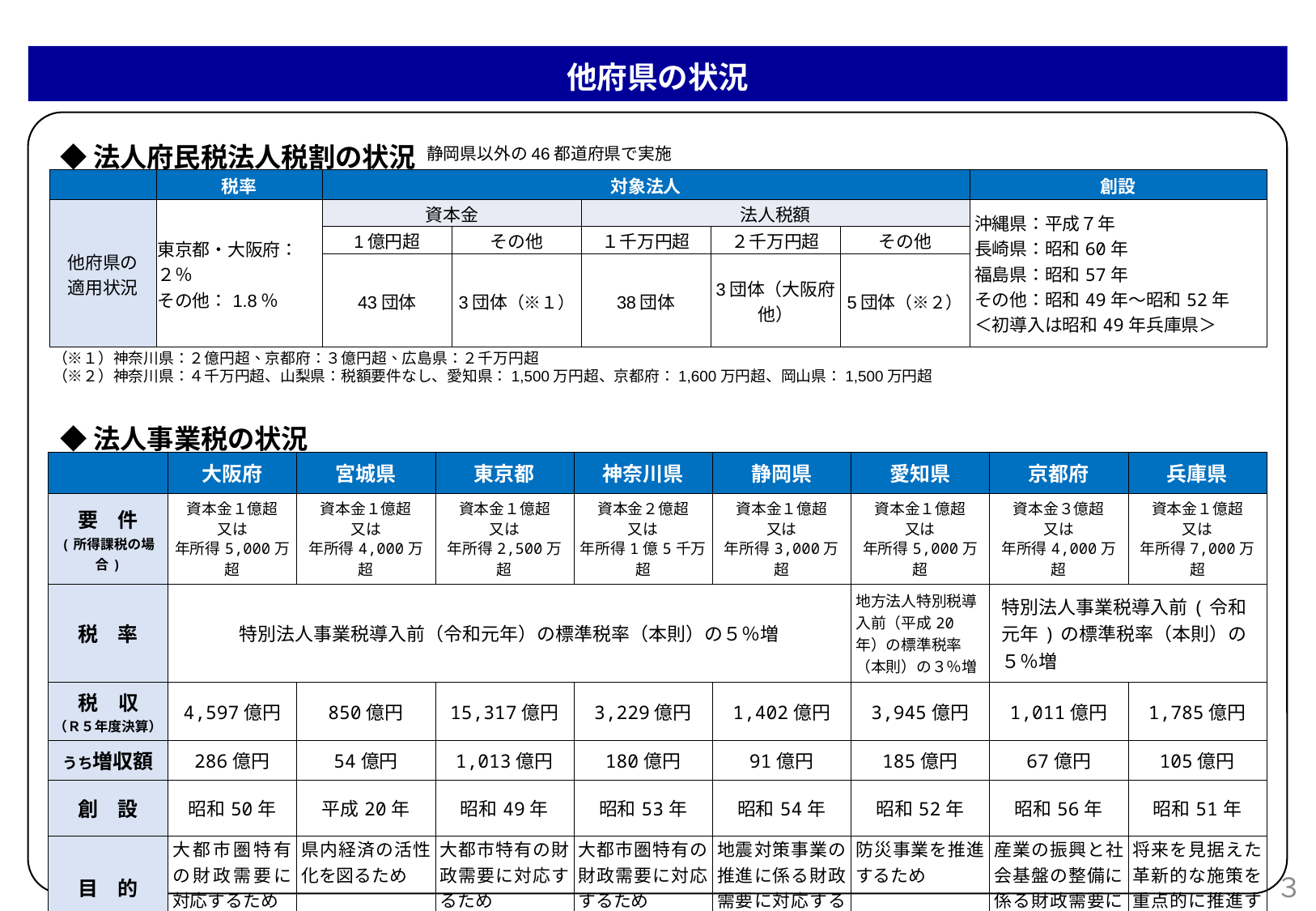

他府県の状況

◆法人府民税法人税割の状況
静岡県以外の46都道府県で実施
|  | 税率 | 対象法人 |  |  |  |  | 創設 |
| --- | --- | --- | --- | --- | --- | --- | --- |
| 他府県の 適用状況 | 東京都・大阪府：２％ その他：1.8％ | 資本金 |  | 法人税額 |  |  | 沖縄県：平成７年 長崎県：昭和60年 福島県：昭和57年 その他：昭和49年～昭和52年 ＜初導入は昭和49年兵庫県＞ |
|  |  | 1億円超 | その他 | １千万円超 | ２千万円超 | その他 |  |
|  |  | 43団体 | 3団体（※１） | 38団体 | 3団体（大阪府他） | 5団体（※２） |  |
（※１）神奈川県：２億円超、京都府：３億円超、広島県：２千万円超
（※２）神奈川県：４千万円超、山梨県：税額要件なし、愛知県：1,500万円超、京都府：1,600万円超、岡山県：1,500万円超
◆法人事業税の状況
|  | 大阪府 | 宮城県 | 東京都 | 神奈川県 | 静岡県 | 愛知県 | 京都府 | 兵庫県 |
| --- | --- | --- | --- | --- | --- | --- | --- | --- |
| 要　件 (所得課税の場合) | 資本金１億超 又は 年所得5,000万超 | 資本金１億超 又は 年所得4,000万超 | 資本金１億超 又は 年所得2,500万超 | 資本金２億超 又は 年所得1億5千万超 | 資本金１億超 又は 年所得3,000万超 | 資本金１億超 又は 年所得5,000万超 | 資本金３億超 又は 年所得4,000万超 | 資本金１億超 又は 年所得7,000万超 |
| 税　率 | 特別法人事業税導入前（令和元年）の標準税率（本則）の５％増 |  |  |  |  | 地方法人特別税導入前（平成20年）の標準税率（本則）の３％増 | 特別法人事業税導入前(令和元年)の標準税率（本則）の ５％増 |  |
| 税　収 （Ｒ５年度決算） | 4,597億円 | 850億円 | 15,317億円 | 3,229億円 | 1,402億円 | 3,945億円 | 1,011億円 | 1,785億円 |
| うち増収額 | 286億円 | 54億円 | 1,013億円 | 180億円 | 91億円 | 185億円 | 67億円 | 105億円 |
| 創　設 | 昭和50年 | 平成20年 | 昭和49年 | 昭和53年 | 昭和54年 | 昭和52年 | 昭和56年 | 昭和51年 |
| 目　的 | 大都市圏特有の財政需要に対応するため | 県内経済の活性化を図るため | 大都市特有の財政需要に対応するため | 大都市圏特有の財政需要に対応するため | 地震対策事業の推進に係る財政需要に対応するため | 防災事業を推進するため | 産業の振興と社会基盤の整備に係る財政需要に対応するため | 将来を見据えた革新的な施策を重点的に推進するため |
３